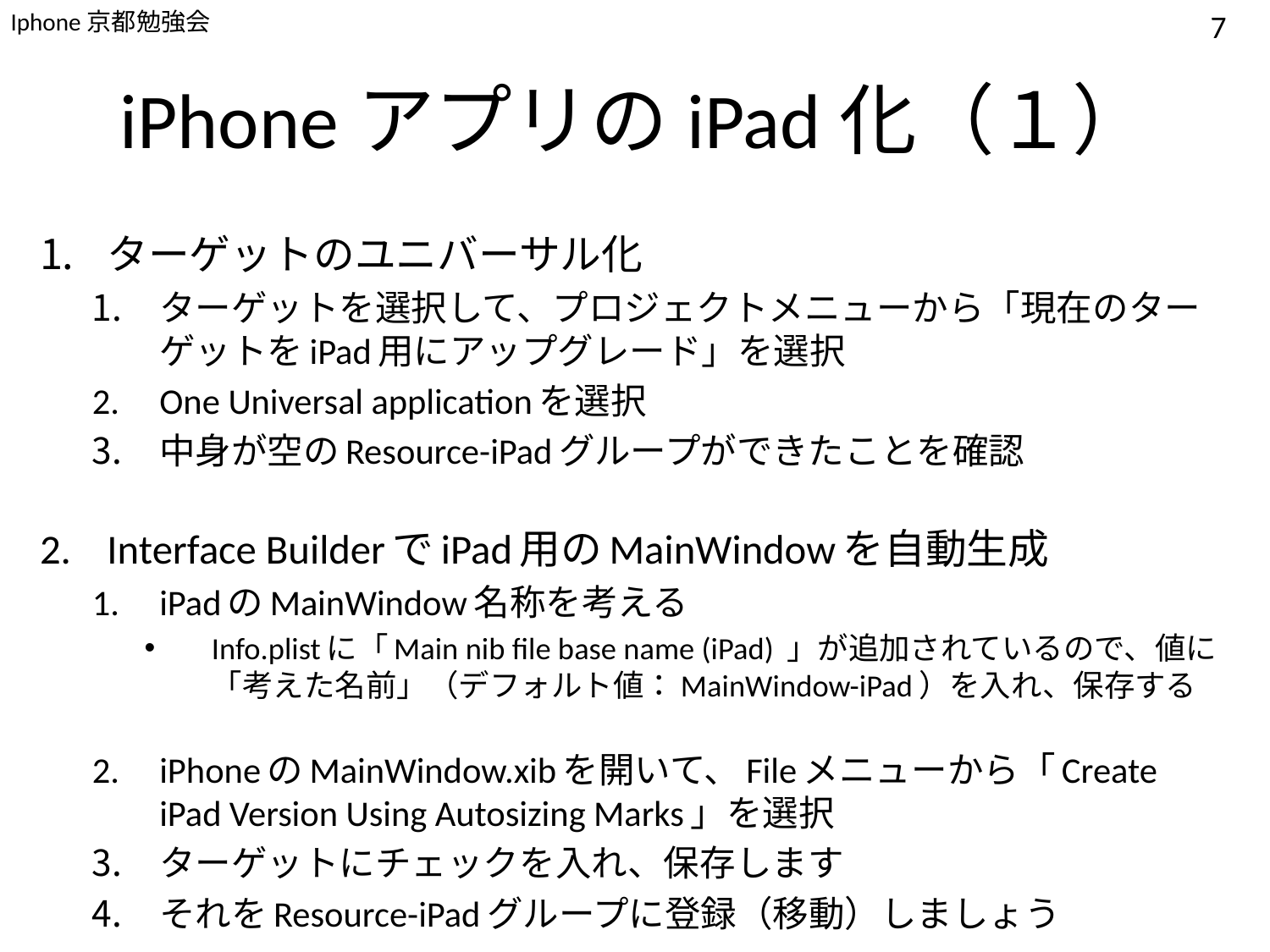

7
# iPhoneアプリのiPad化（１）
ターゲットのユニバーサル化
ターゲットを選択して、プロジェクトメニューから「現在のターゲットをiPad用にアップグレード」を選択
One Universal applicationを選択
中身が空のResource-iPadグループができたことを確認
Interface BuilderでiPad用のMainWindowを自動生成
iPadのMainWindow名称を考える
Info.plistに「Main nib file base name (iPad) 」が追加されているので、値に「考えた名前」（デフォルト値：MainWindow-iPad）を入れ、保存する
iPhoneのMainWindow.xibを開いて、Fileメニューから「Create iPad Version Using Autosizing Marks」を選択
ターゲットにチェックを入れ、保存します
それをResource-iPadグループに登録（移動）しましょう